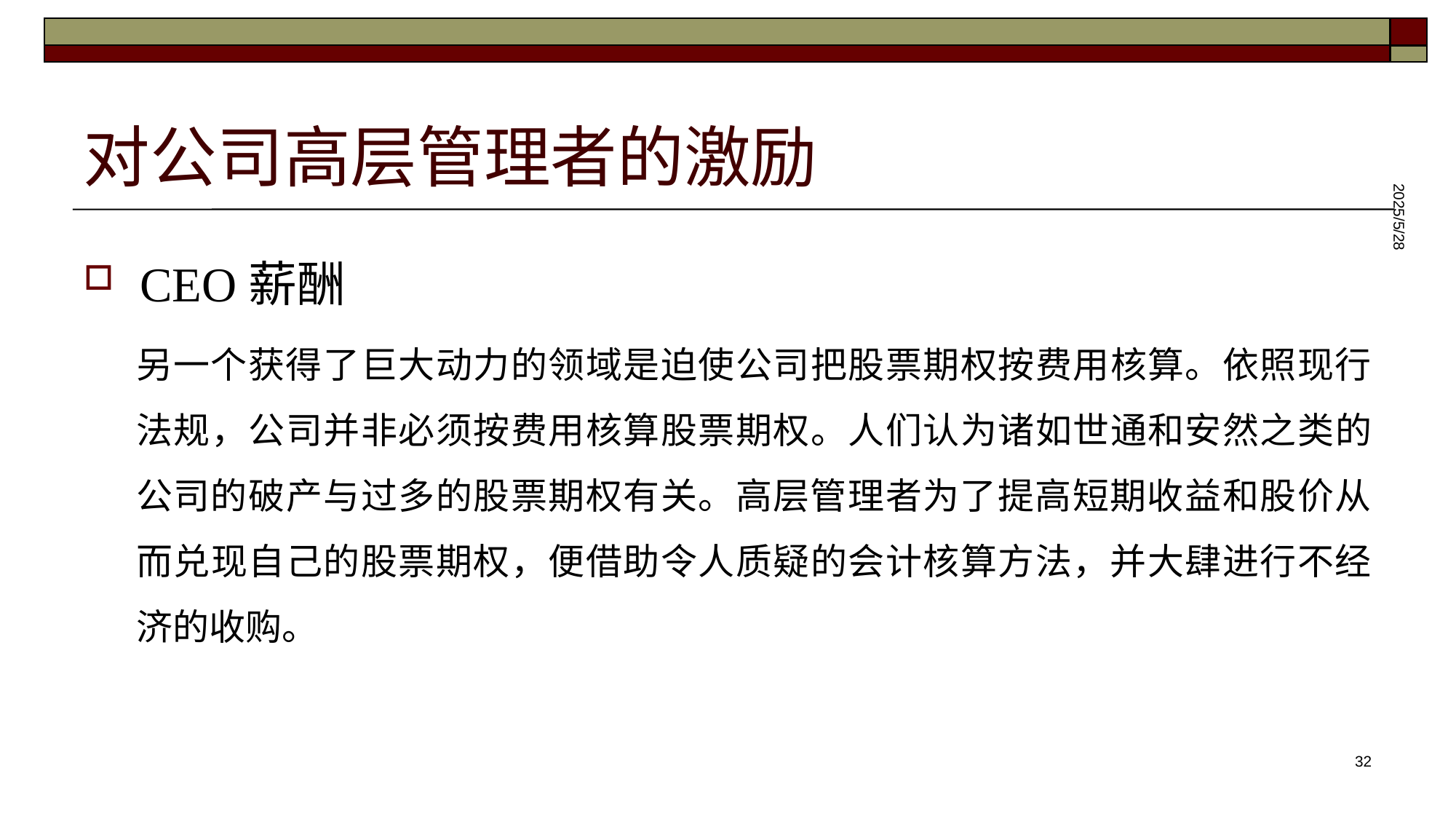

# 对公司高层管理者的激励
2025/5/28
CEO薪酬
另一个获得了巨大动力的领域是迫使公司把股票期权按费用核算。依照现行法规，公司并非必须按费用核算股票期权。人们认为诸如世通和安然之类的公司的破产与过多的股票期权有关。高层管理者为了提高短期收益和股价从而兑现自己的股票期权，便借助令人质疑的会计核算方法，并大肆进行不经济的收购。

32